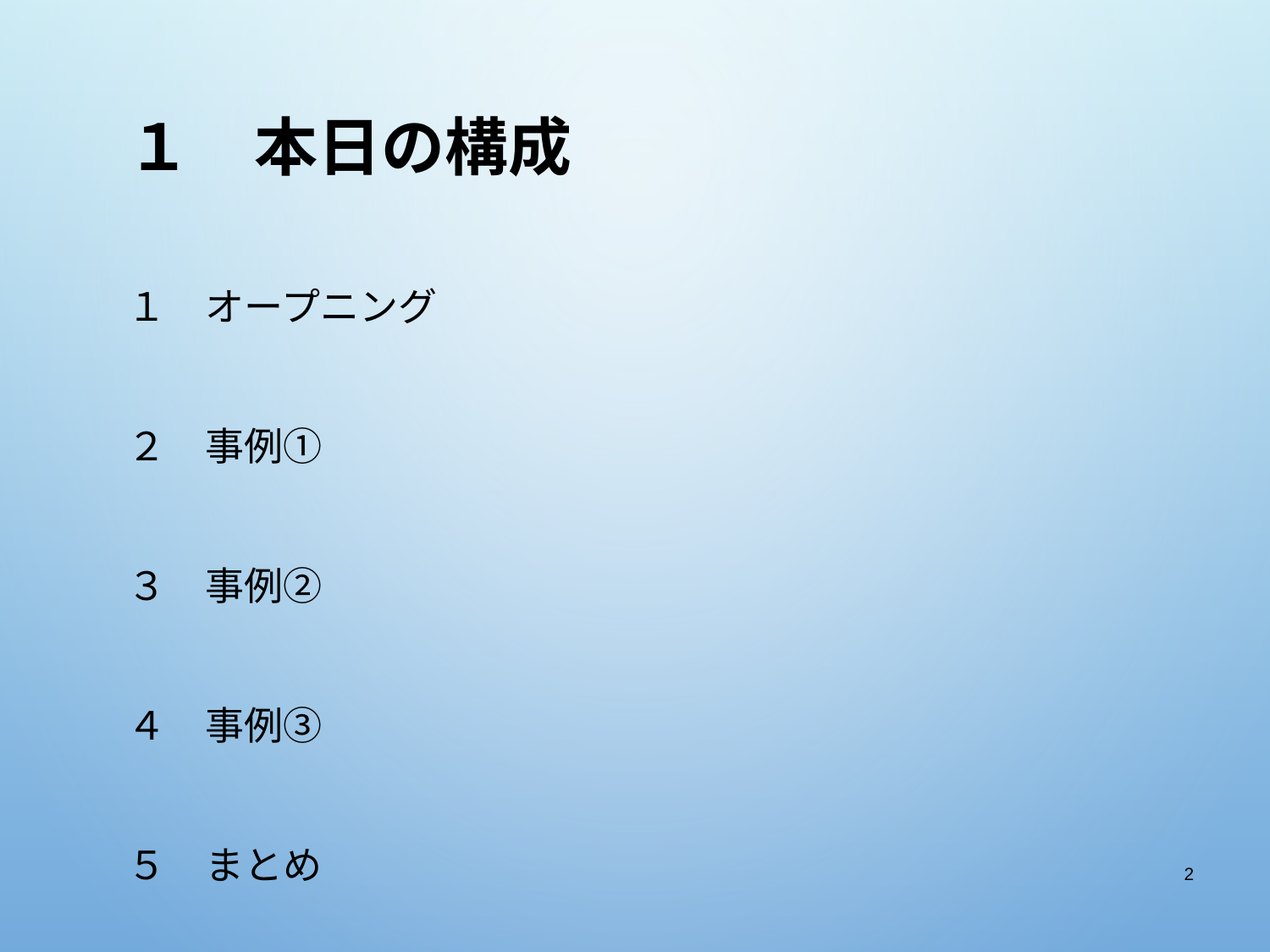

# １　本日の構成

１　オープニング

２　事例①

３　事例②

４　事例③

５　まとめ

2